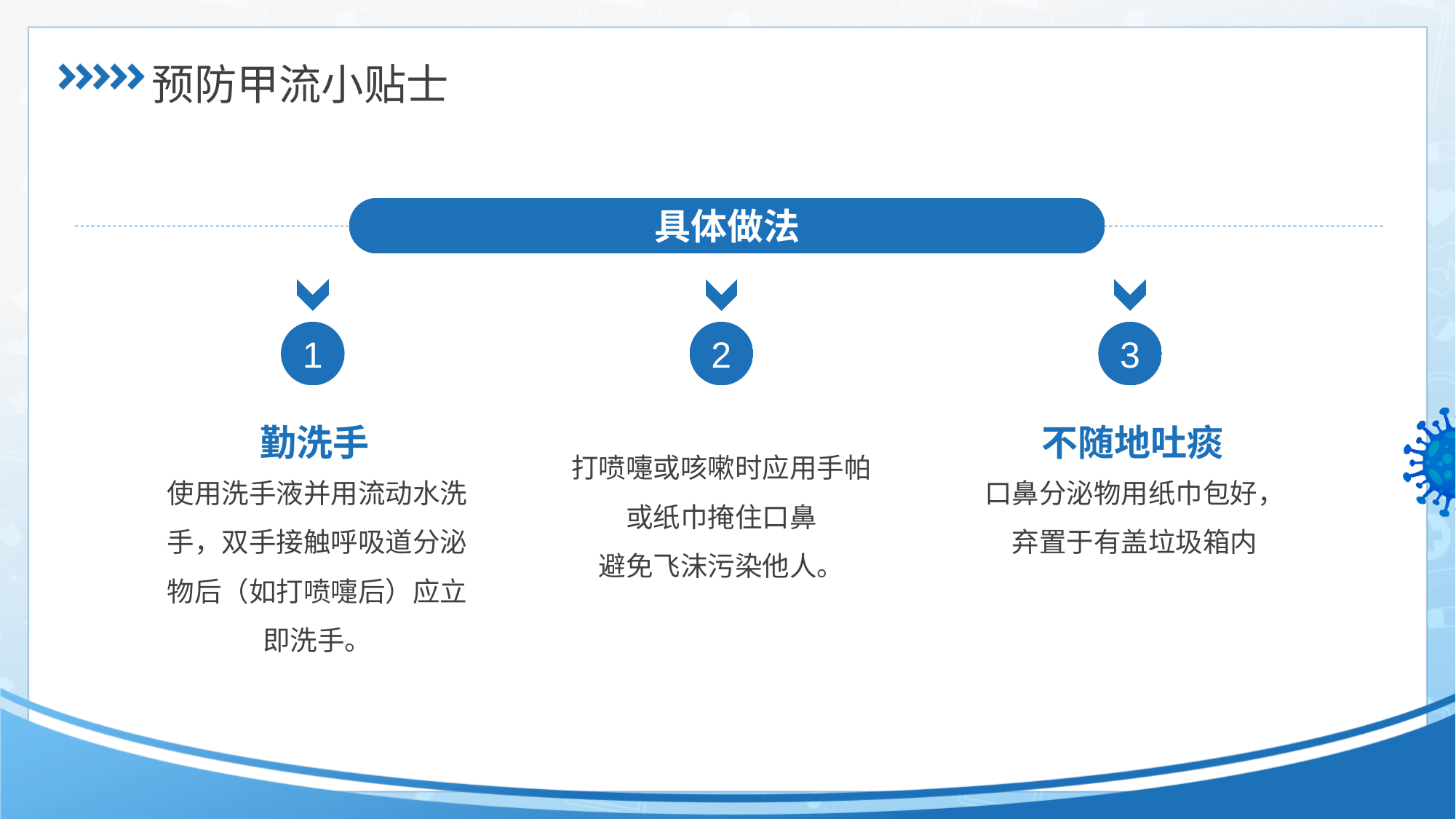

具体做法

1
勤洗手
使用洗手液并用流动水洗手，双手接触呼吸道分泌物后（如打喷嚏后）应立即洗手。

2
打喷嚏或咳嗽时应用手帕或纸巾掩住口鼻
避免飞沫污染他人。

3
不随地吐痰
口鼻分泌物用纸巾包好，弃置于有盖垃圾箱内